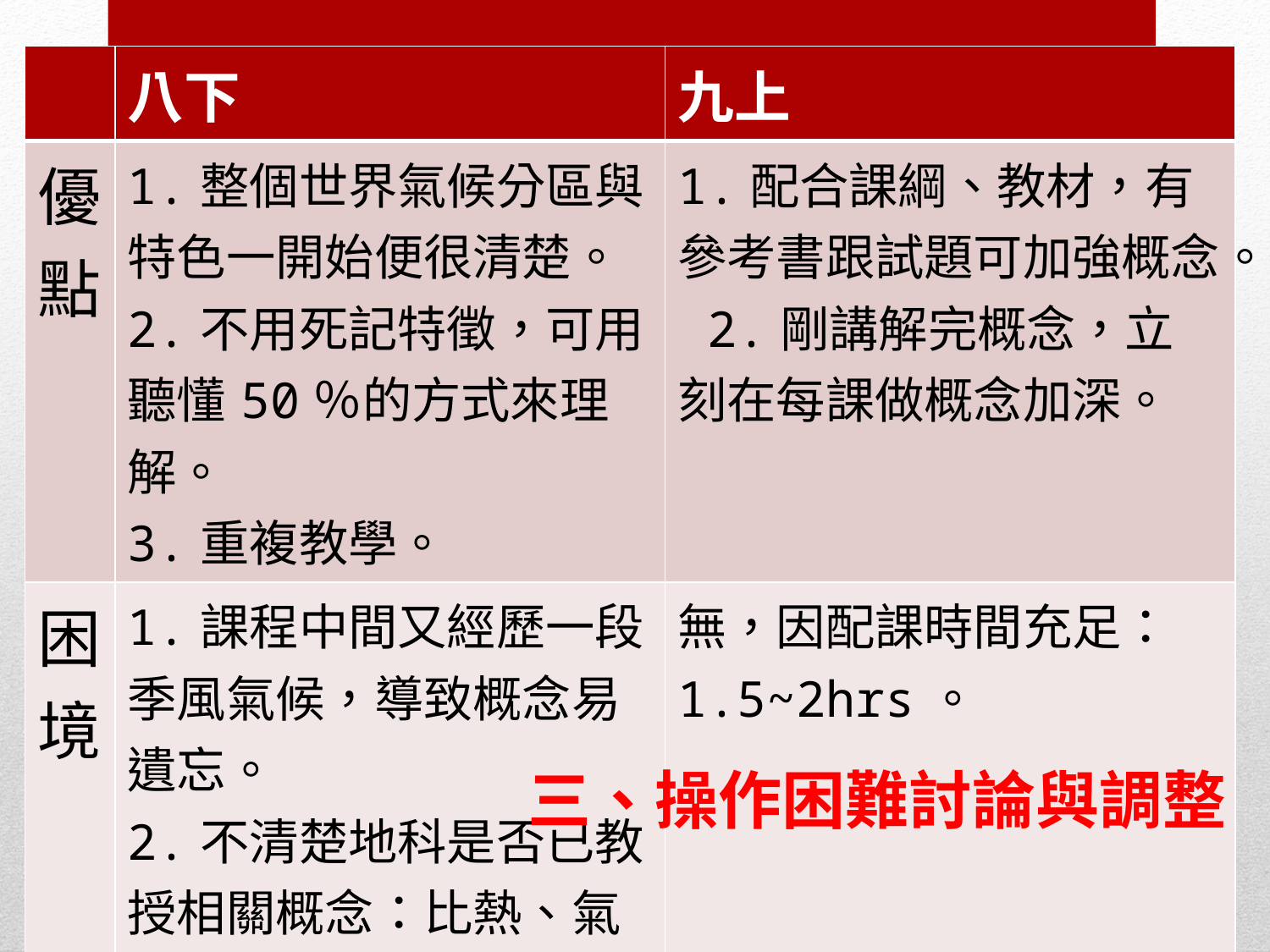

|  | 八下 | 九上 |
| --- | --- | --- |
| 優點 | 1.整個世界氣候分區與特色一開始便很清楚。 2.不用死記特徵，可用聽懂50％的方式來理解。 3.重複教學。 | 1.配合課綱、教材，有參考書跟試題可加強概念。 2.剛講解完概念，立刻在每課做概念加深。 |
| 困境 | 1.課程中間又經歷一段季風氣候，導致概念易遺忘。 2.不清楚地科是否已教授相關概念：比熱、氣壓、科氏力。 3.需借課。 | 無，因配課時間充足：1.5~2hrs。 |
# 三、操作困難討論與調整